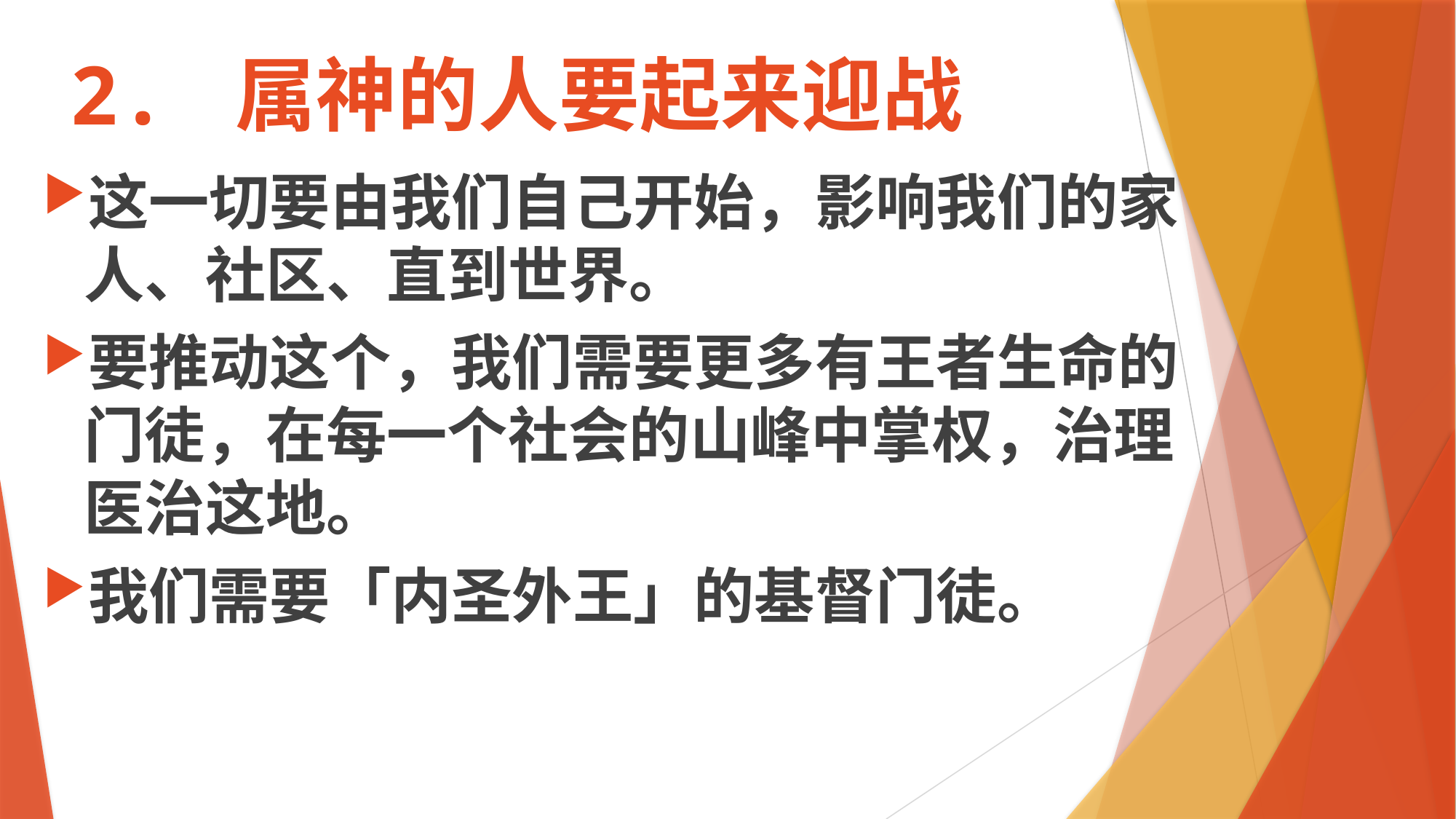

# 2. 属神的人要起来迎战
这一切要由我们自己开始，影响我们的家人、社区、直到世界。
要推动这个，我们需要更多有王者生命的门徒，在每一个社会的山峰中掌权，治理医治这地。
我们需要「内圣外王」的基督门徒。